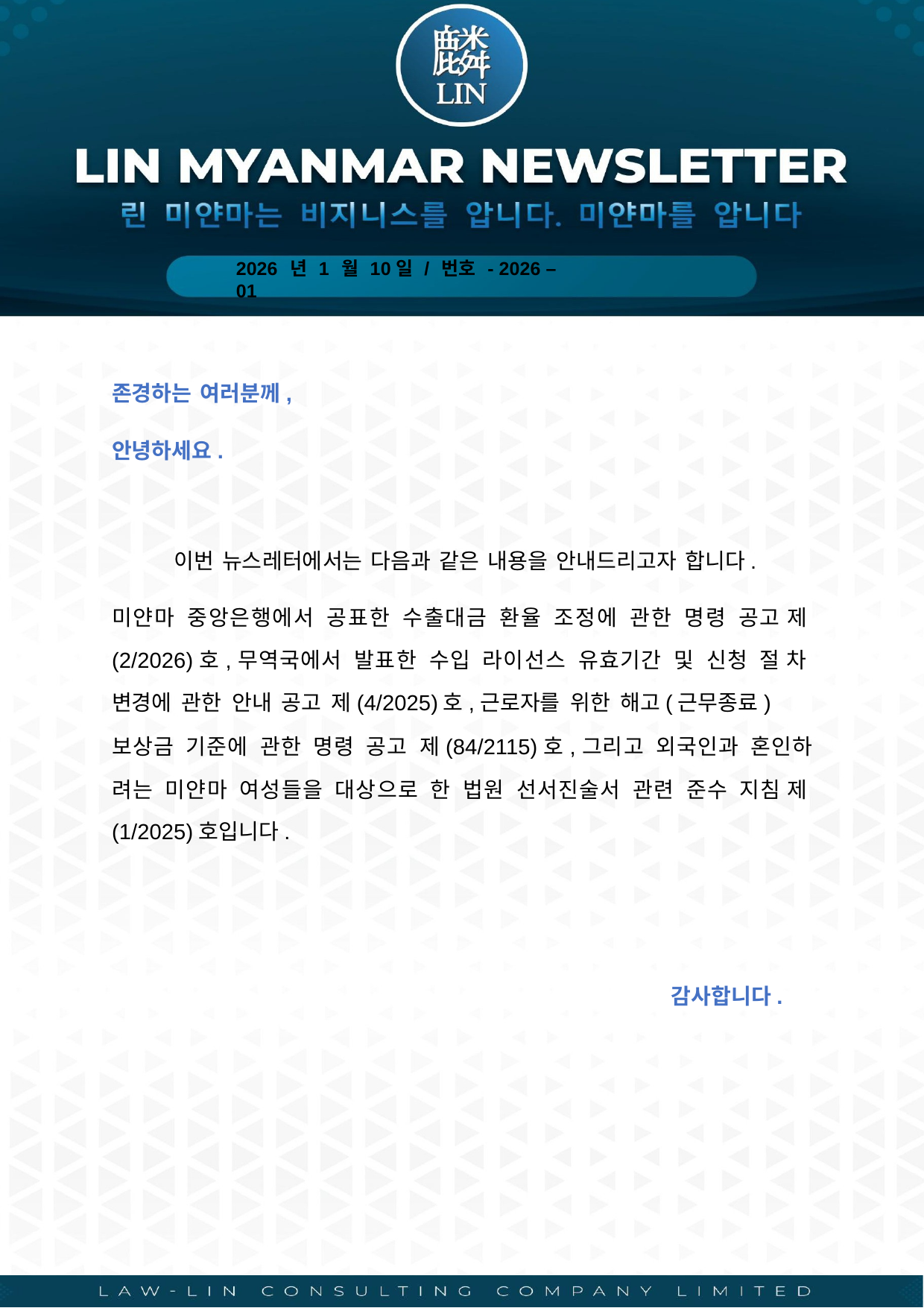

2026 년 1 월 10일 / 번호 - 2026 – 01
존경하는 여러분께,

안녕하세요.
이번 뉴스레터에서는 다음과 같은 내용을 안내드리고자 합니다.

미얀마  중앙은행에서  공표한  수출대금  환율  조정에  관한  명령  공고 제(2/2026)호,무역국에서  발표한  수입  라이선스  유효기간  및  신청  절 차  변경에  관한  안내  공고  제(4/2025)호,근로자를  위한  해고(근무종료)
보상금  기준에  관한  명령  공고  제(84/2115)호,그리고  외국인과  혼인하 려는  미얀마  여성들을  대상으로  한  법원  선서진술서  관련  준수  지침 제(1/2025)호입니다.
감사합니다.